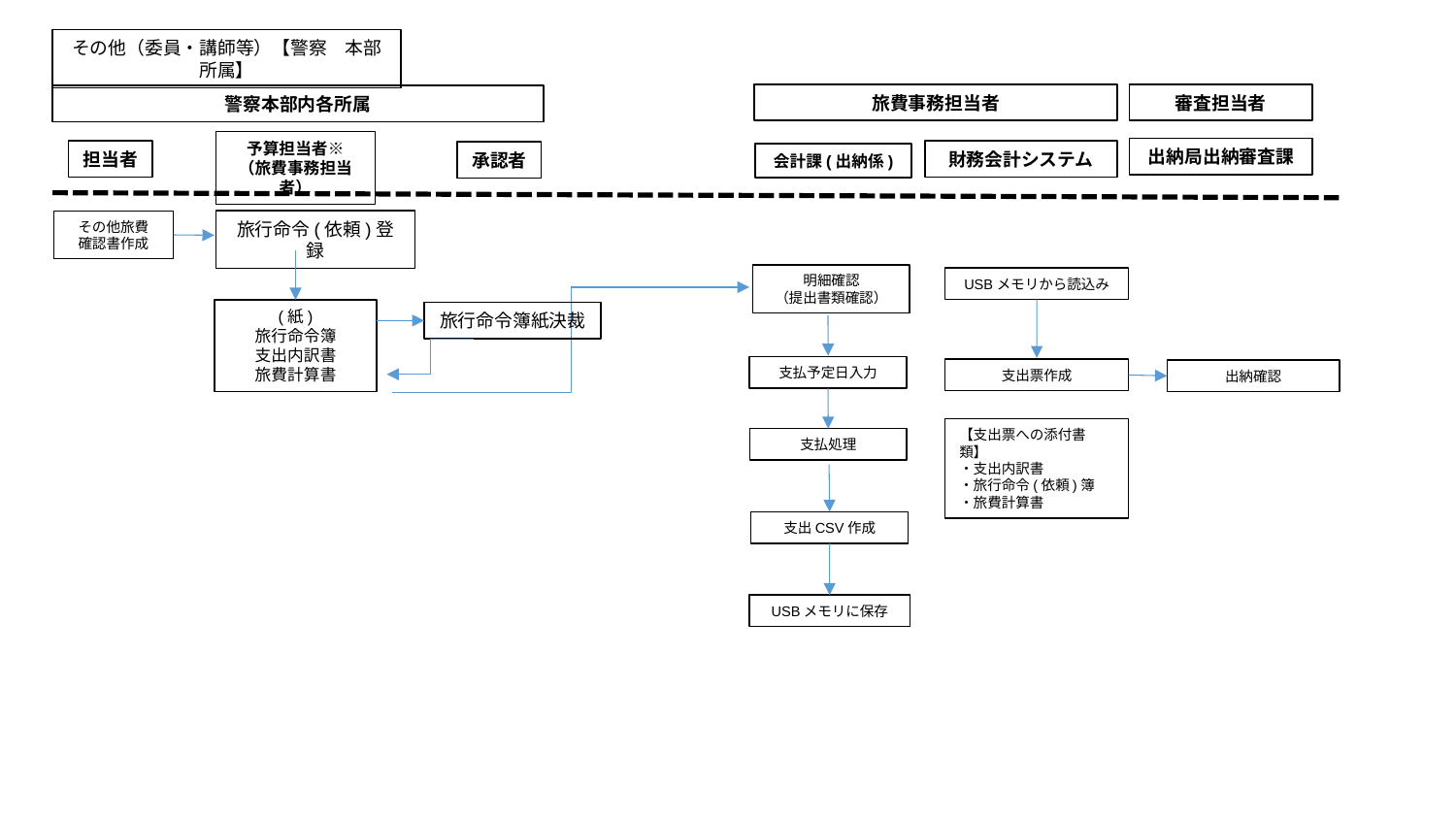

その他（委員・講師等）【警察　本部所属】
旅費事務担当者
審査担当者
警察本部内各所属
予算担当者※
（旅費事務担当者）
出納局出納審査課
担当者
財務会計システム
承認者
会計課(出納係)

旅行命令(依頼)登録
その他旅費
確認書作成
明細確認
（提出書類確認）
USBメモリから読込み
(紙)
旅行命令簿
支出内訳書
旅費計算書
旅行命令簿紙決裁
支払予定日入力
支出票作成
出納確認
【支出票への添付書類】
・支出内訳書
・旅行命令(依頼)簿
・旅費計算書
支払処理
支出CSV作成
USBメモリに保存